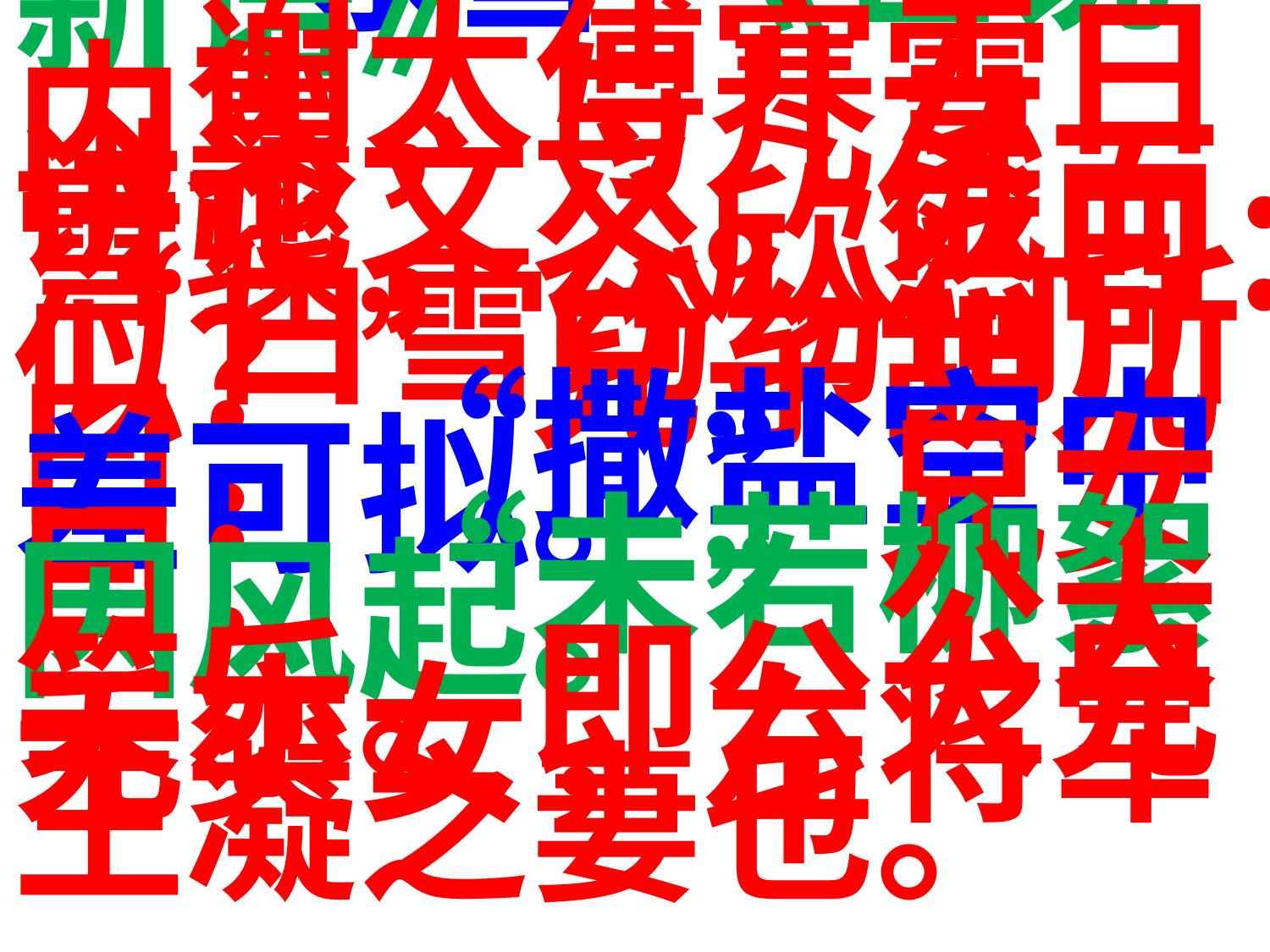

咏雪 《世说新语》
    谢太傅寒雪日内集，与儿女
讲论文义。俄而雪骤，公欣然曰：
“白雪纷纷何所似？”兄子胡儿
曰：“撒盐空中差可拟。”兄女
曰：“未若柳絮因风起。”公大
笑乐。即公大兄无奕女，左将军
王凝之妻也。